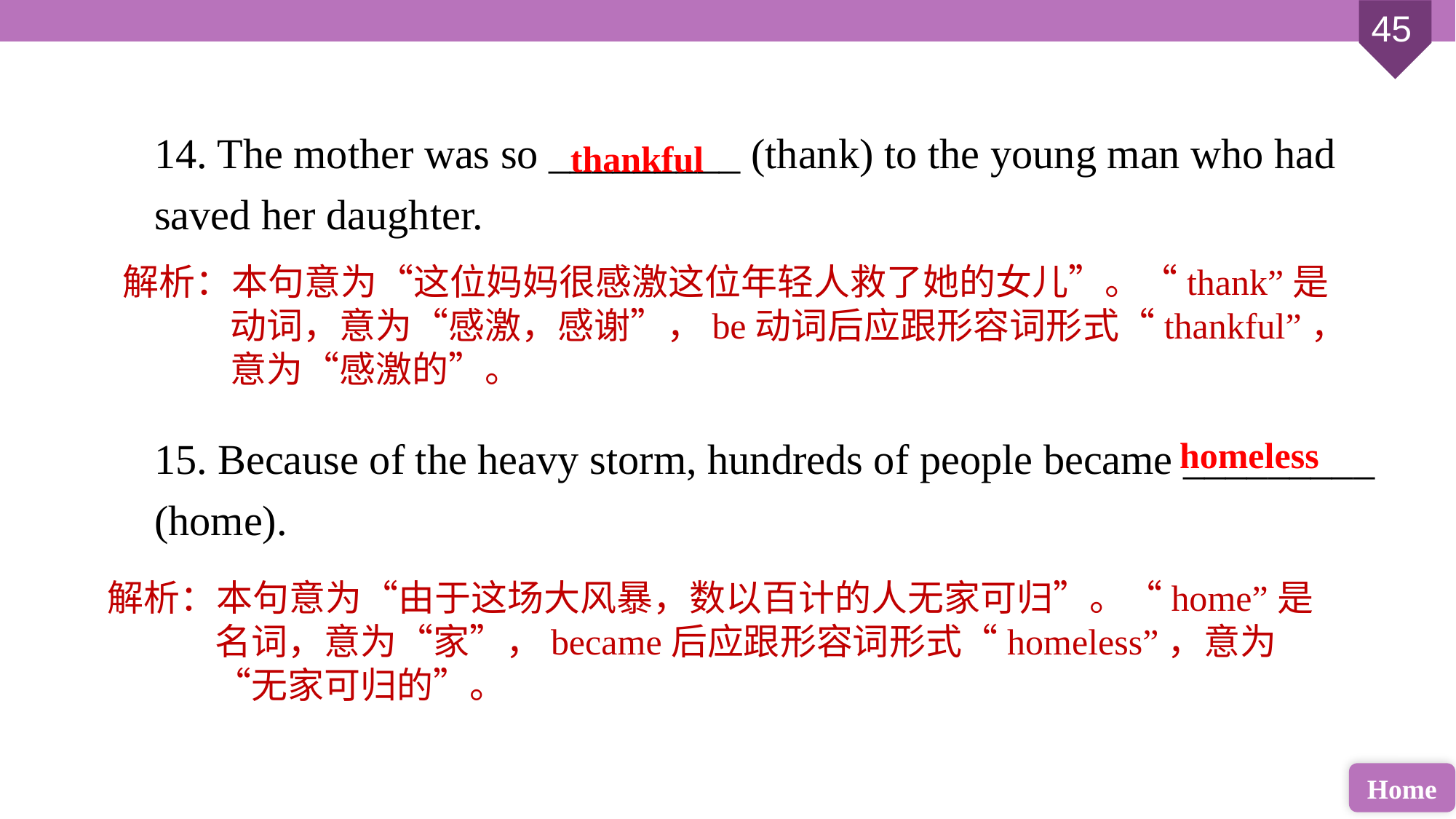

14. The mother was so _________ (thank) to the young man who had saved her daughter.

15. Because of the heavy storm, hundreds of people became _________ (home).
thankful
解析：本句意为“这位妈妈很感激这位年轻人救了她的女儿”。“thank”是动词，意为“感激，感谢”，be动词后应跟形容词形式“thankful”，意为“感激的”。
homeless
解析：本句意为“由于这场大风暴，数以百计的人无家可归”。“home”是名词，意为“家”，became后应跟形容词形式“homeless”，意为“无家可归的”。